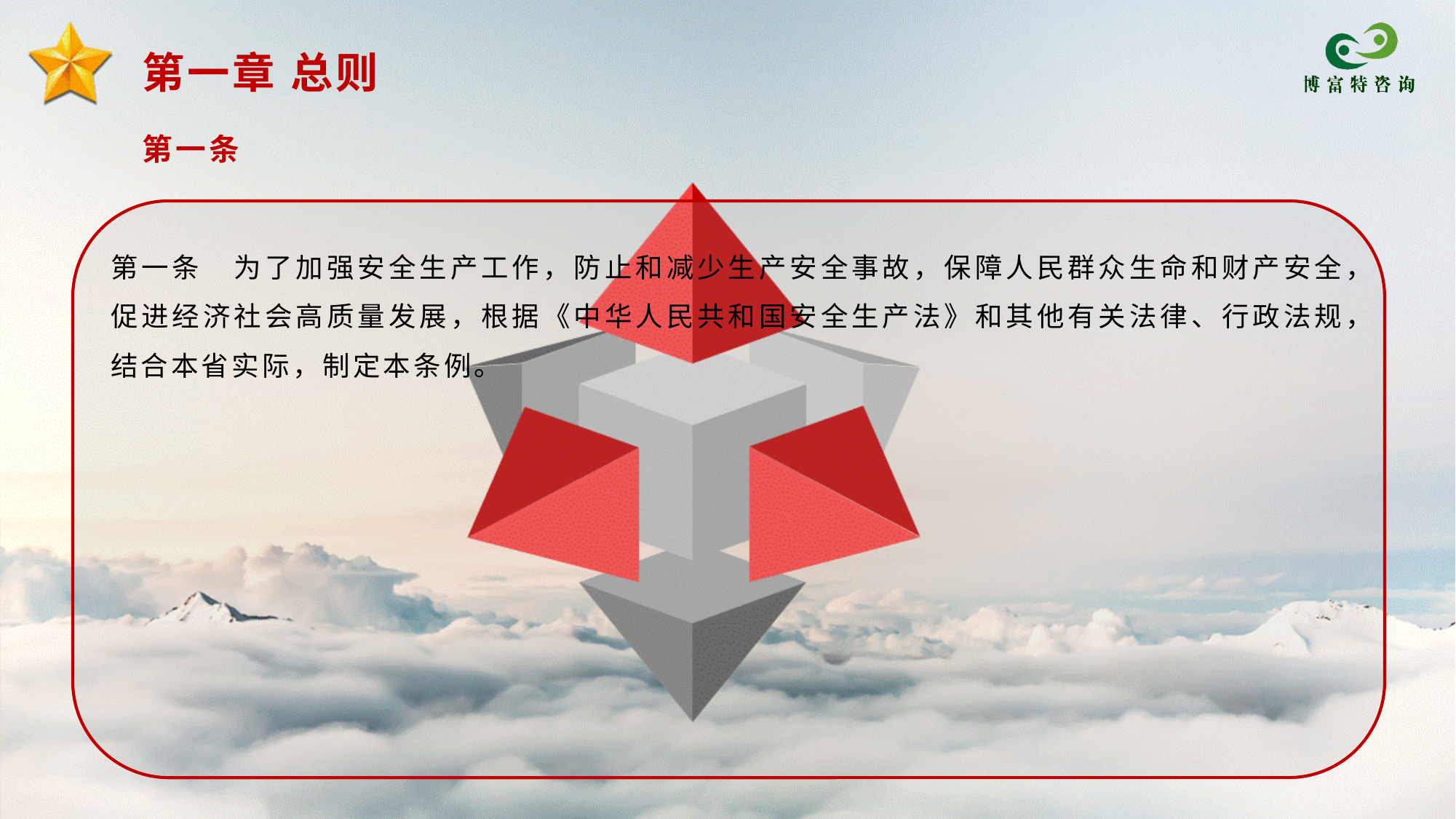

第一章 总则
第一条
第一条　为了加强安全生产工作，防止和减少生产安全事故，保障人民群众生命和财产安全，促进经济社会高质量发展，根据《中华人民共和国安全生产法》和其他有关法律、行政法规，结合本省实际，制定本条例。